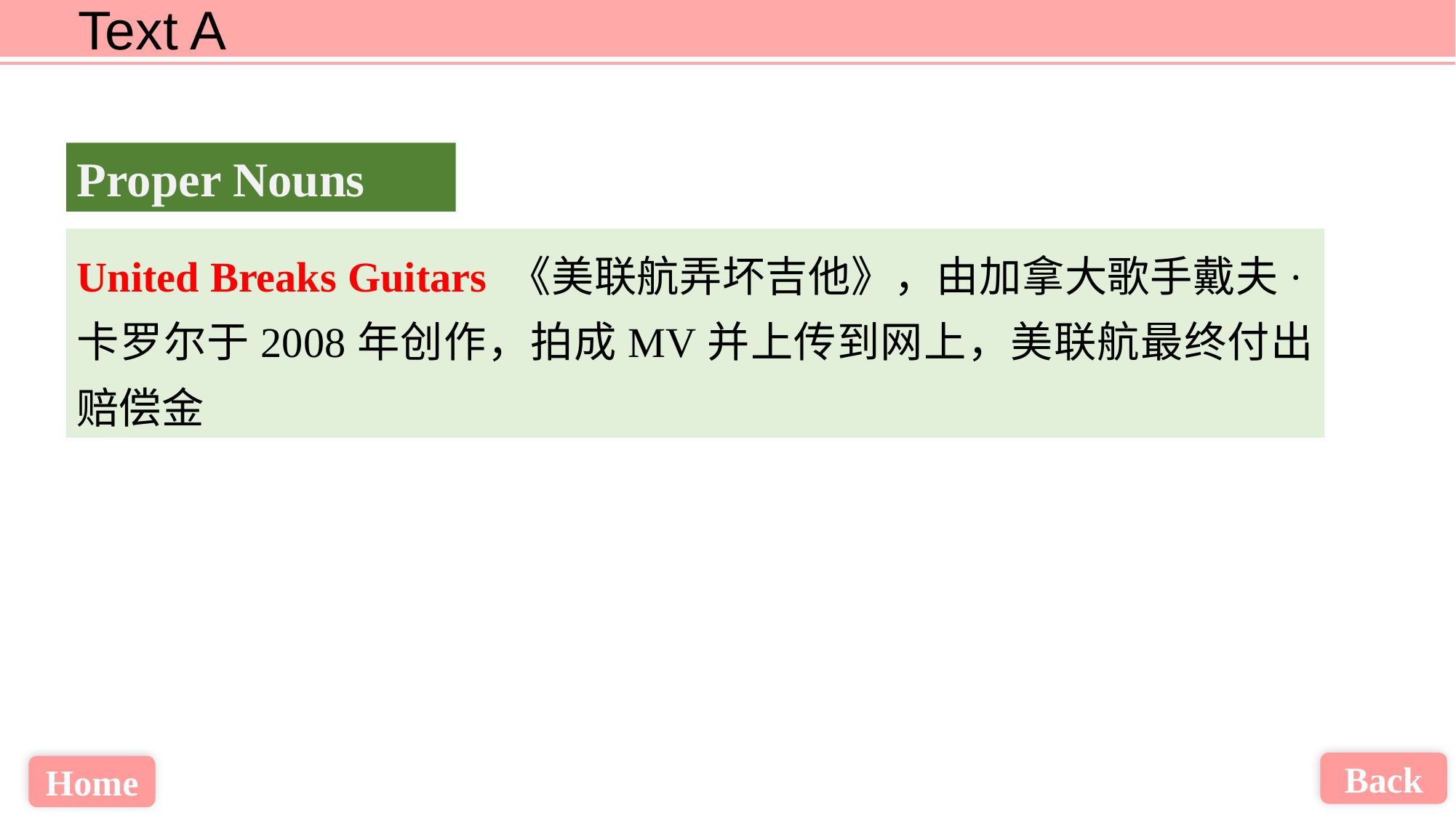

Proper Nouns
United Breaks Guitars 《美联航弄坏吉他》，由加拿大歌手戴夫·卡罗尔于2008年创作，拍成MV并上传到网上，美联航最终付出赔偿金
Back